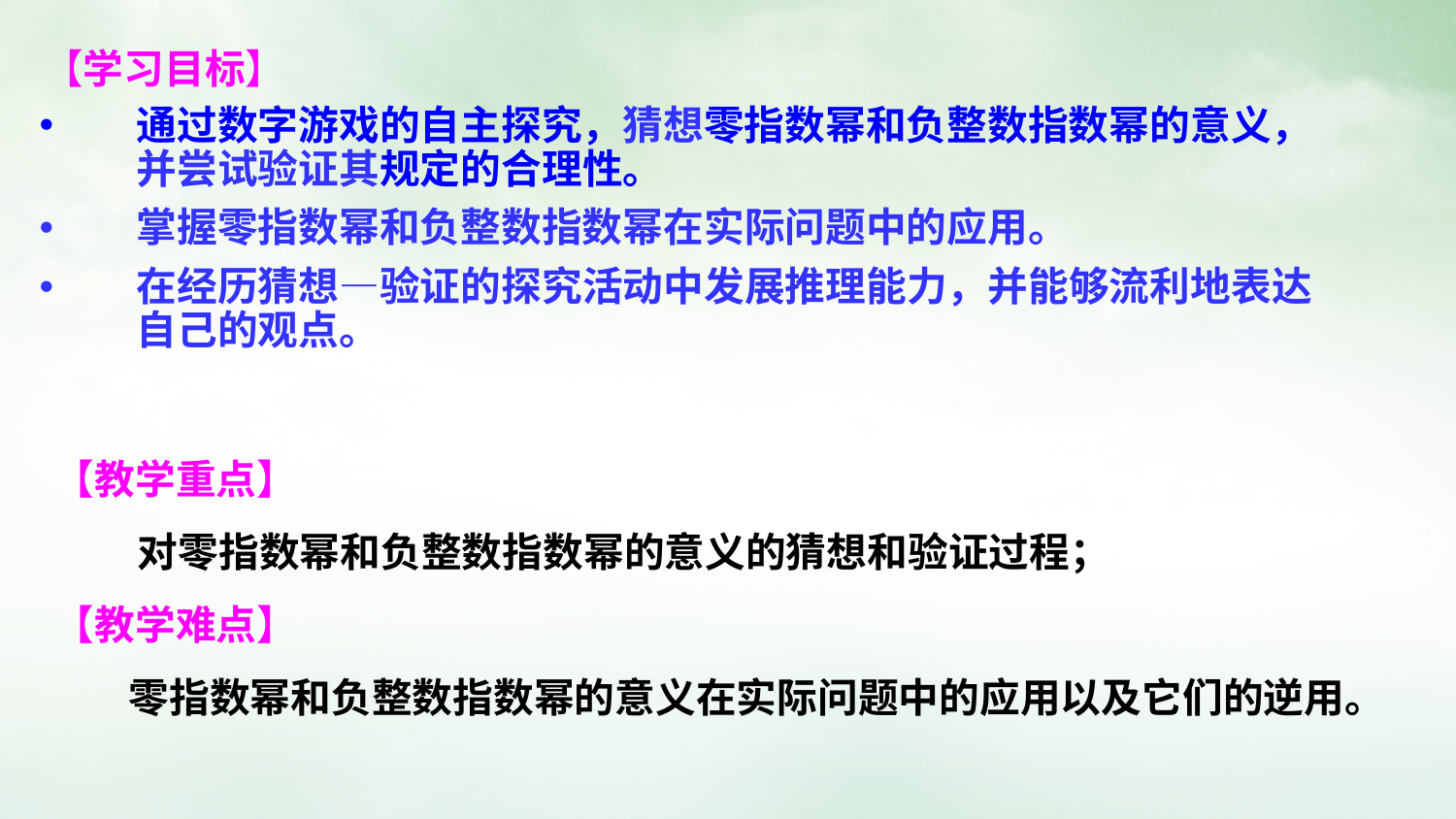

【学习目标】
通过数字游戏的自主探究，猜想零指数幂和负整数指数幂的意义，并尝试验证其规定的合理性。
掌握零指数幂和负整数指数幂在实际问题中的应用。
在经历猜想—验证的探究活动中发展推理能力，并能够流利地表达自己的观点。
【教学重点】
        对零指数幂和负整数指数幂的意义的猜想和验证过程；
【教学难点】
       零指数幂和负整数指数幂的意义在实际问题中的应用以及它们的逆用。